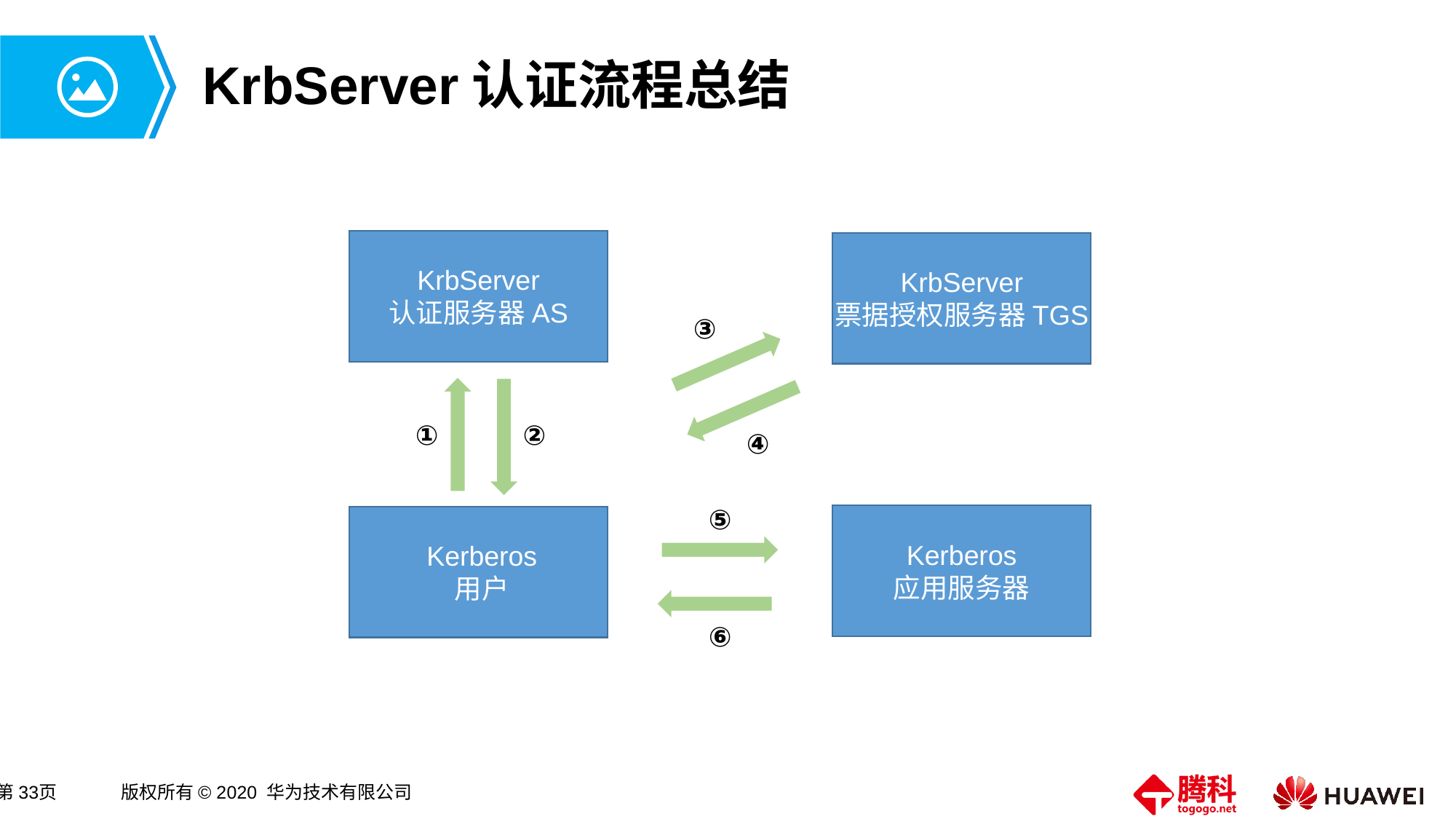

# KrbServer认证流程总结

KrbServer
认证服务器AS
KrbServer
票据授权服务器TGS
③

①
②

④

⑤

Kerberos
应用服务器
Kerberos
用户

⑥